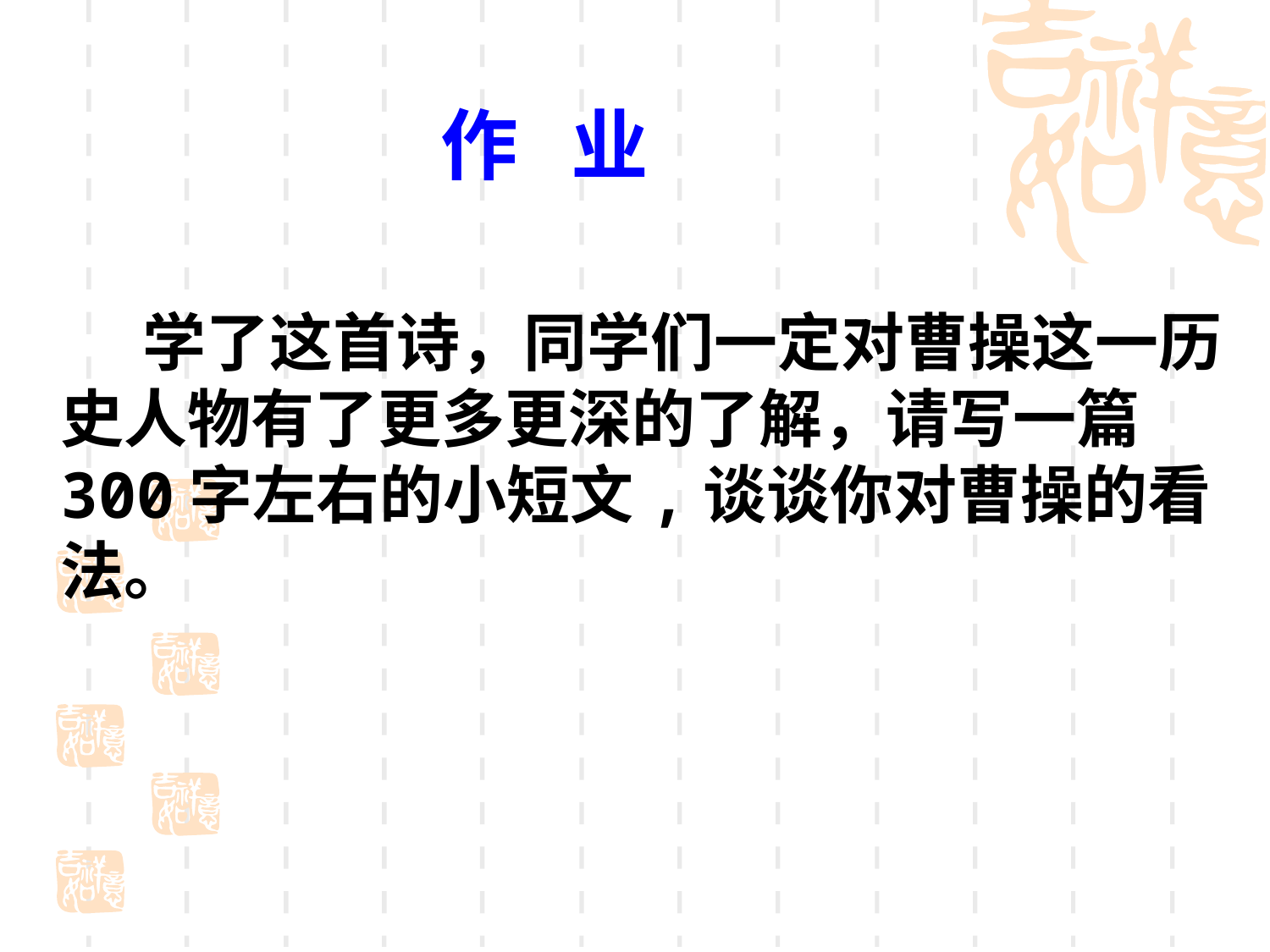

# 作   业
        学了这首诗，同学们一定对曹操这一历史人物有了更多更深的了解，请写一篇300字左右的小短文,谈谈你对曹操的看法。